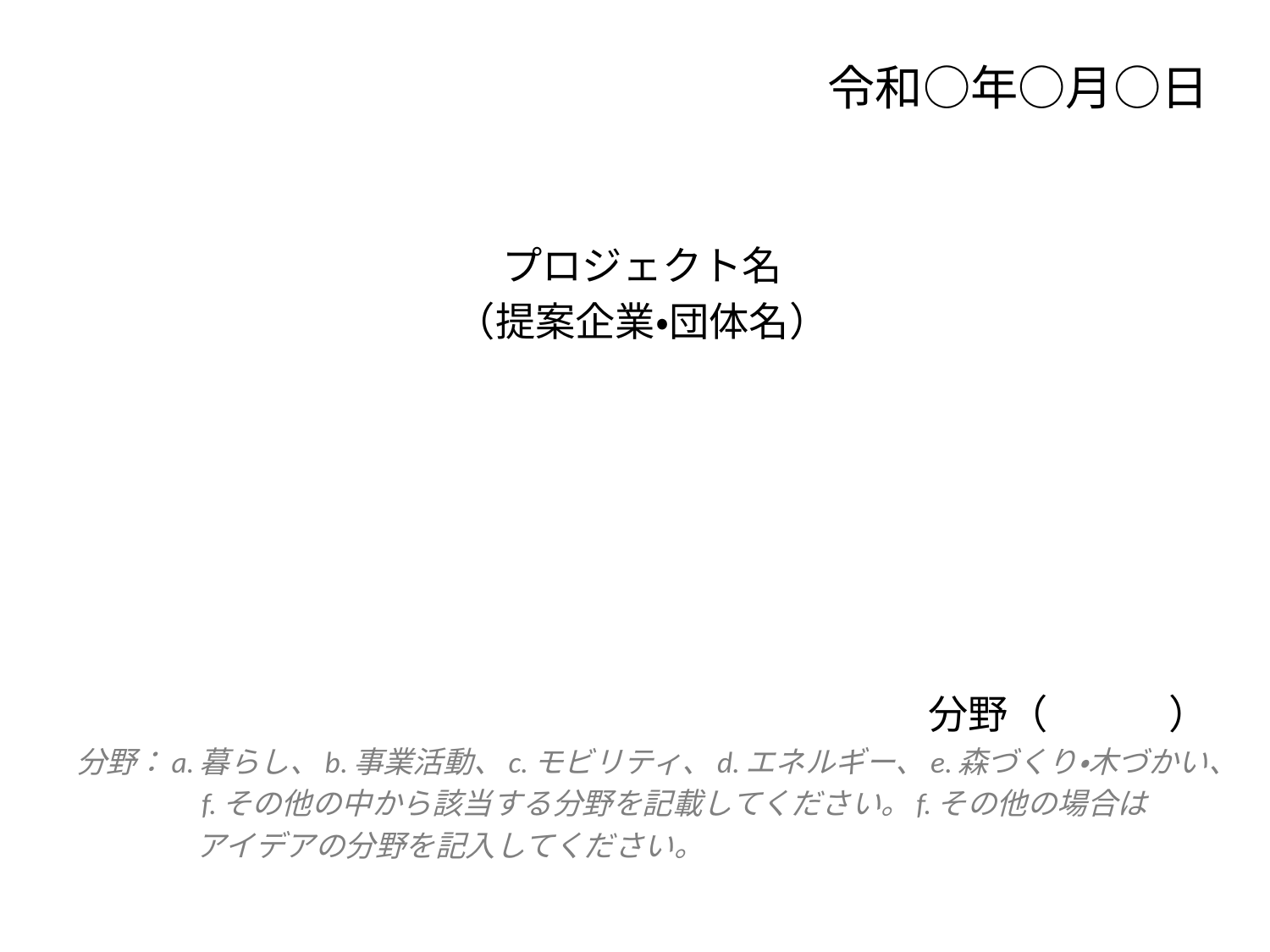

令和○年○月○日

プロジェクト名
（提案企業・団体名）

分野（　　　）
分野：a.暮らし、b.事業活動、c.モビリティ、d.エネルギー、e.森づくり・木づかい、
　　　　f.その他の中から該当する分野を記載してください。f.その他の場合は
　　　　アイデアの分野を記入してください。